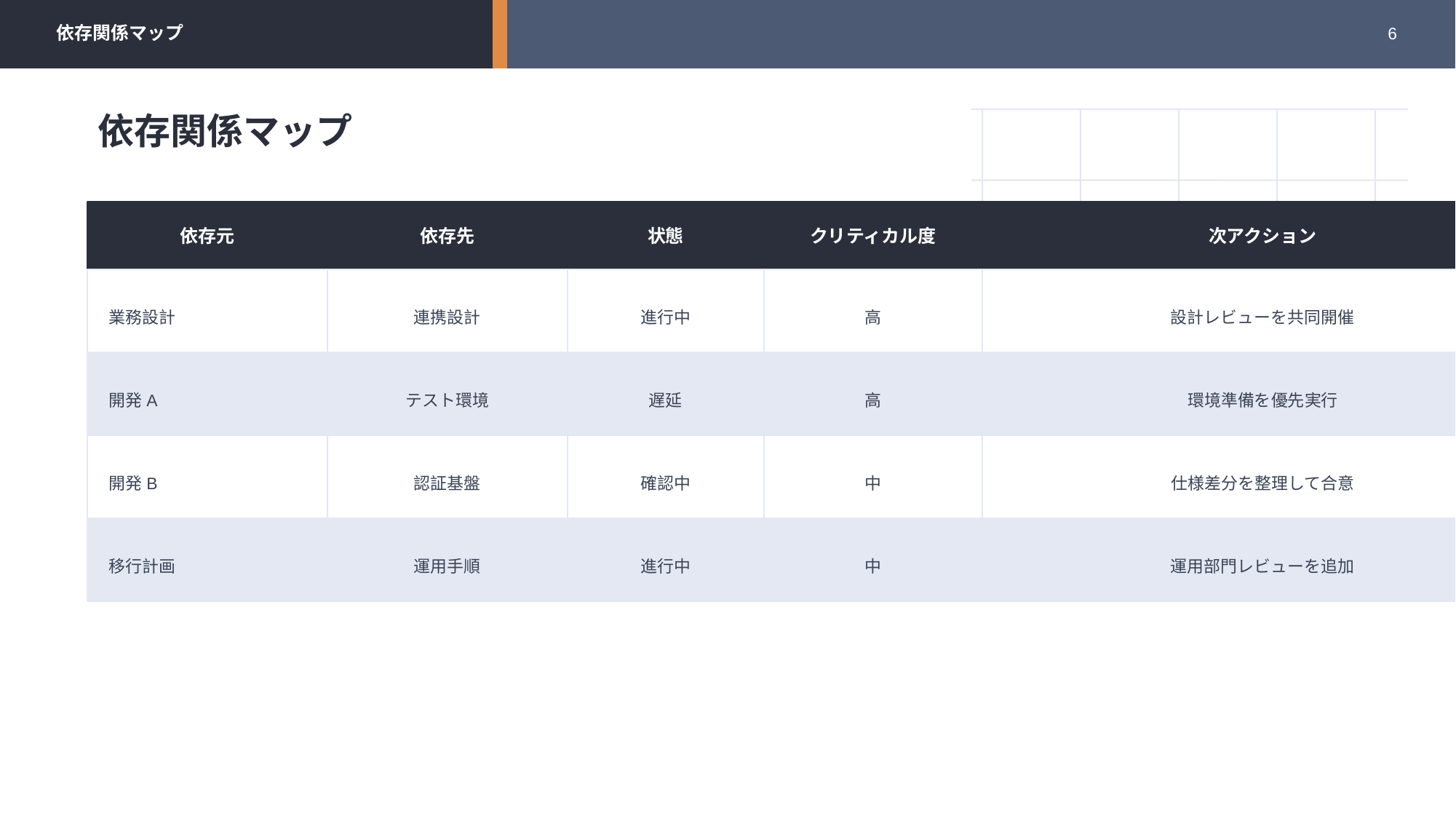

依存関係マップ
6
依存関係マップ

依存元
依存先
状態
クリティカル度
次アクション

業務設計
連携設計
進行中
高
設計レビューを共同開催

開発A
テスト環境
遅延
高
環境準備を優先実行

開発B
認証基盤
確認中
中
仕様差分を整理して合意

移行計画
運用手順
進行中
中
運用部門レビューを追加